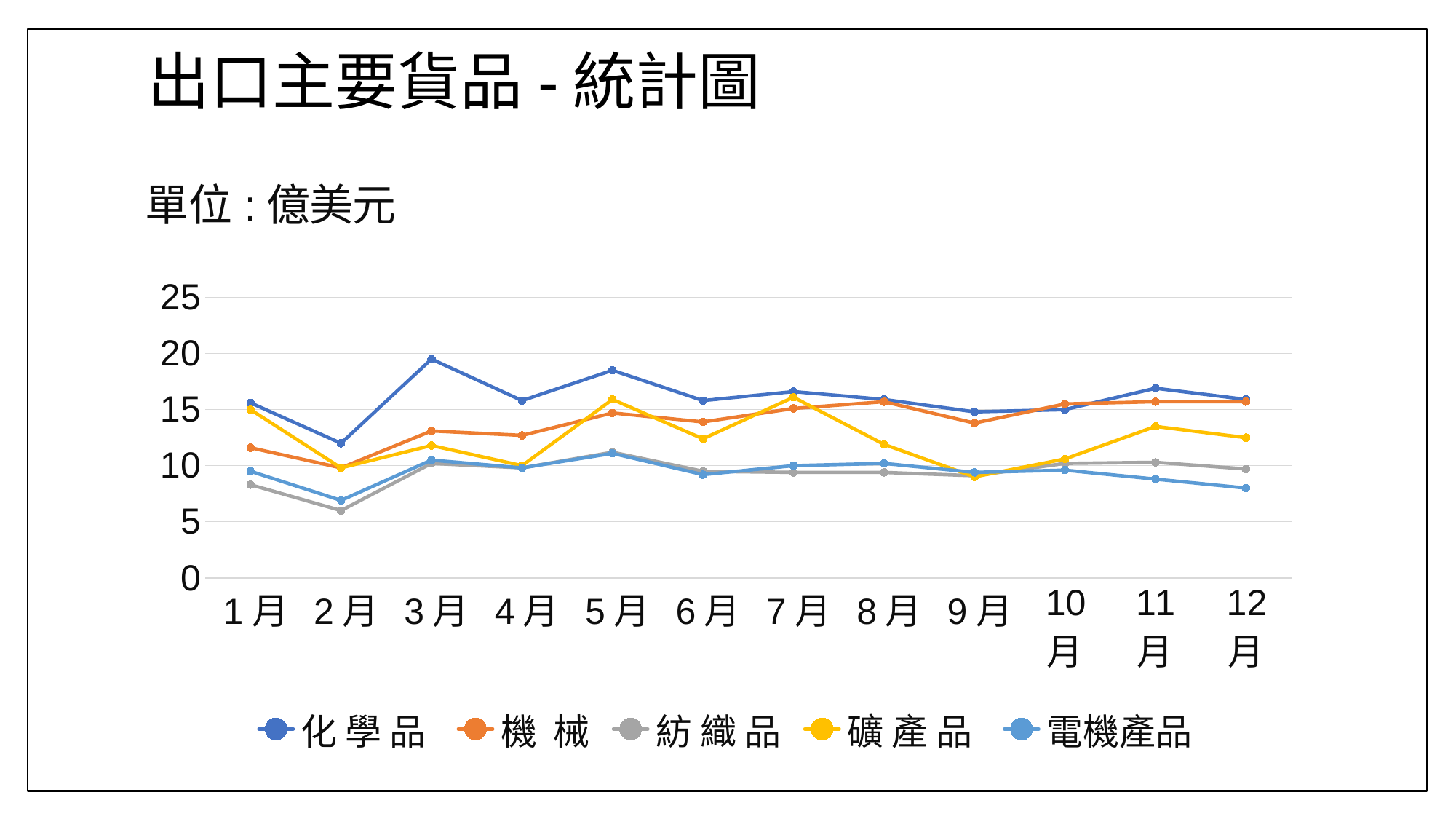

# 出口主要貨品-統計圖

### Chart: 單位:億美元

| Category | 化 學 品  | 機  械 | 紡 織 品 | 礦 產 品  | 電機產品 |
|---|---|---|---|---|---|
|  1月 | 15.6 | 11.6 | 8.3 | 15.0 | 9.5 |
|  2月 | 12.0 | 9.8 | 6.0 | 9.8 | 6.9 |
|  3月 | 19.5 | 13.1 | 10.2 | 11.8 | 10.5 |
|  4月 | 15.8 | 12.7 | 9.8 | 10.0 | 9.8 |
|  5月 | 18.5 | 14.7 | 11.2 | 15.9 | 11.1 |
|  6月 | 15.8 | 13.9 | 9.5 | 12.4 | 9.2 |
|  7月 | 16.6 | 15.1 | 9.4 | 16.1 | 10.0 |
|  8月 | 15.9 | 15.7 | 9.4 | 11.9 | 10.2 |
|  9月 | 14.8 | 13.8 | 9.1 | 9.0 | 9.4 |
|  10月 | 15.0 | 15.5 | 10.2 | 10.6 | 9.6 |
|  11月 | 16.9 | 15.7 | 10.3 | 13.5 | 8.8 |
|  12月 | 15.9 | 15.7 | 9.7 | 12.5 | 8.0 |